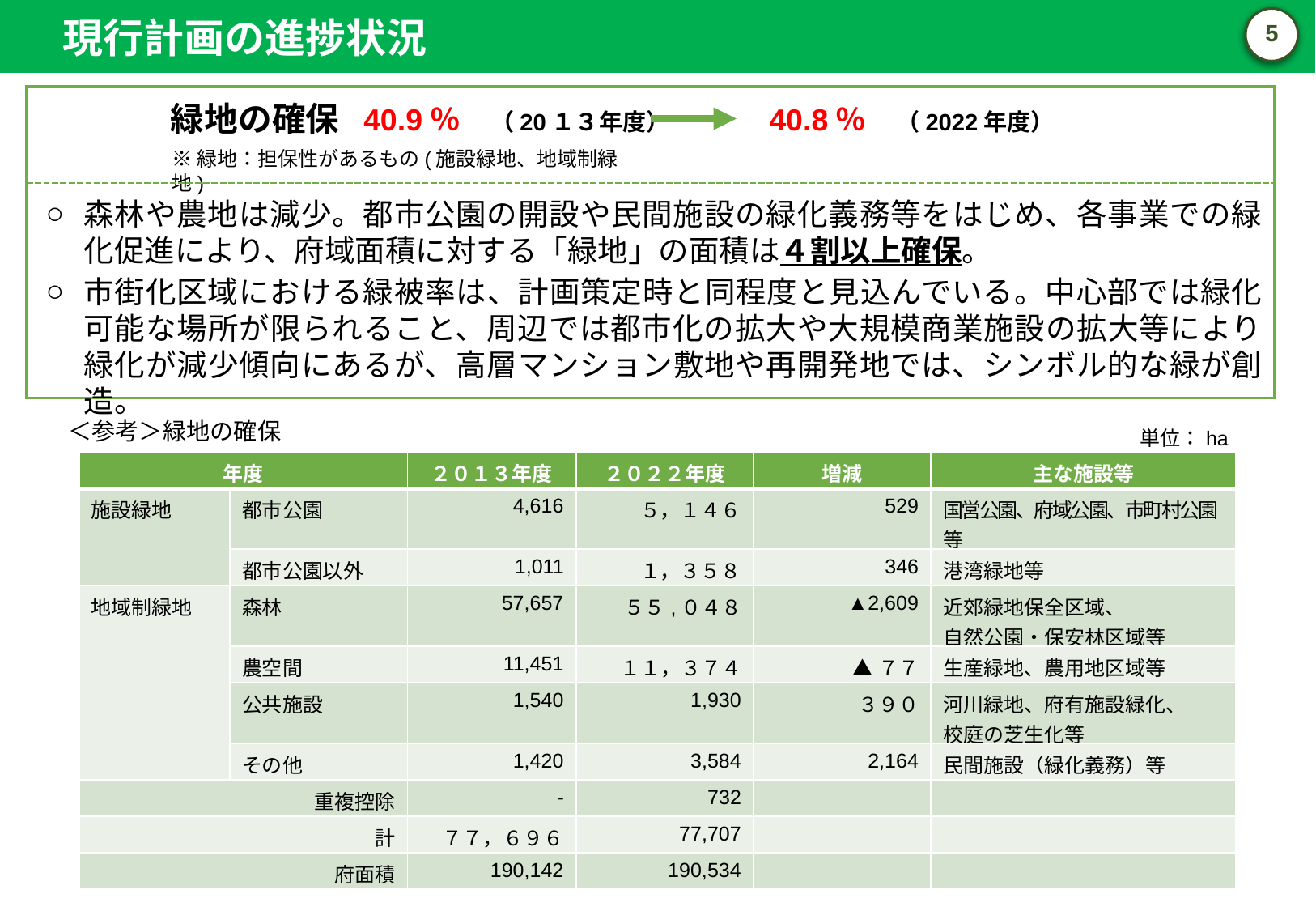

現行計画の進捗状況
5

緑地の確保
40.9％　（20１３年度）
40.8％　（2022年度）
※緑地：担保性があるもの(施設緑地、地域制緑地)
森林や農地は減少。都市公園の開設や民間施設の緑化義務等をはじめ、各事業での緑化促進により、府域面積に対する「緑地」の面積は４割以上確保。
市街化区域における緑被率は、計画策定時と同程度と見込んでいる。中心部では緑化可能な場所が限られること、周辺では都市化の拡大や大規模商業施設の拡大等により緑化が減少傾向にあるが、高層マンション敷地や再開発地では、シンボル的な緑が創造。
＜参考＞緑地の確保
単位：ha
| 年度 |  | ２０１３年度 | ２０２２年度 | 増減 | 主な施設等 |
| --- | --- | --- | --- | --- | --- |
| 施設緑地 | 都市公園 | 4,616 | ５，１４６ | 529 | 国営公園、府域公園、市町村公園等 |
|  | 都市公園以外 | 1,011 | １，３５８ | 346 | 港湾緑地等 |
| 地域制緑地 | 森林 | 57,657 | ５５,０４８ | ▲2,609 | 近郊緑地保全区域、 自然公園・保安林区域等 |
|  | 農空間 | 11,451 | １１，３７４ | ▲７７ | 生産緑地、農用地区域等 |
|  | 公共施設 | 1,540 | 1,930 | ３９０ | 河川緑地、府有施設緑化、 校庭の芝生化等 |
|  | その他 | 1,420 | 3,584 | 2,164 | 民間施設（緑化義務）等 |
| 重複控除 |  | - | 732 |  |  |
| 計 |  | ７７，６９６ | 77,707 |  |  |
| 府面積 |  | 190,142 | 190,534 |  |  |